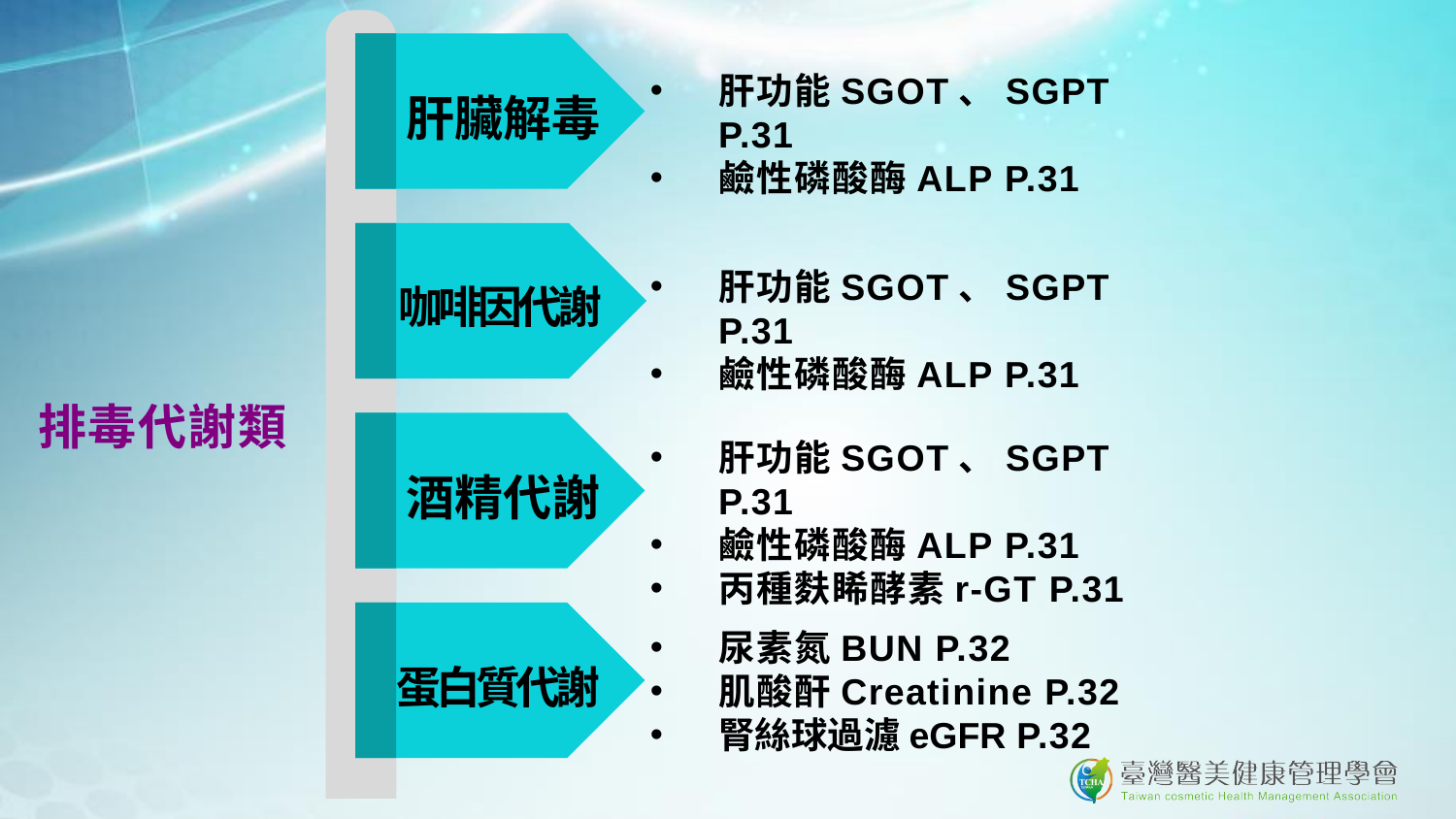

肝臟解毒

肝功能SGOT、SGPT P.31
鹼性磷酸酶ALP P.31

咖啡因代謝
肝功能SGOT、SGPT P.31
鹼性磷酸酶ALP P.31
排毒代謝類

酒精代謝
肝功能SGOT、SGPT P.31
鹼性磷酸酶ALP P.31
丙種麩睎酵素r-GT P.31

蛋白質代謝
尿素氮BUN P.32
肌酸酐Creatinine P.32
腎絲球過濾eGFR P.32
27